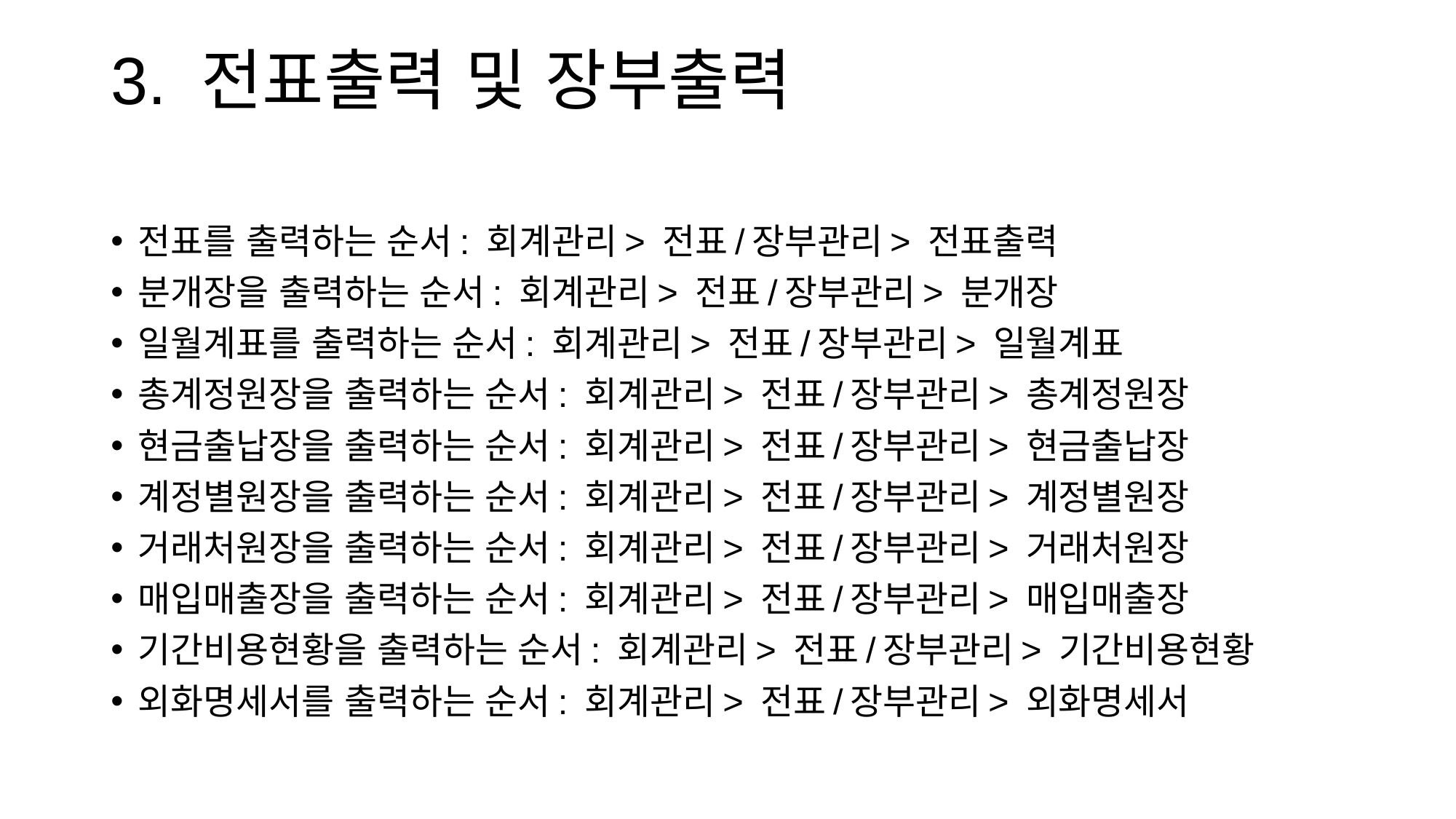

# 3. 전표출력 및 장부출력
전표를 출력하는 순서: 회계관리> 전표/장부관리> 전표출력
분개장을 출력하는 순서: 회계관리> 전표/장부관리> 분개장
일월계표를 출력하는 순서: 회계관리> 전표/장부관리> 일월계표
총계정원장을 출력하는 순서: 회계관리> 전표/장부관리> 총계정원장
현금출납장을 출력하는 순서: 회계관리> 전표/장부관리> 현금출납장
계정별원장을 출력하는 순서: 회계관리> 전표/장부관리> 계정별원장
거래처원장을 출력하는 순서: 회계관리> 전표/장부관리> 거래처원장
매입매출장을 출력하는 순서: 회계관리> 전표/장부관리> 매입매출장
기간비용현황을 출력하는 순서: 회계관리> 전표/장부관리> 기간비용현황
외화명세서를 출력하는 순서: 회계관리> 전표/장부관리> 외화명세서